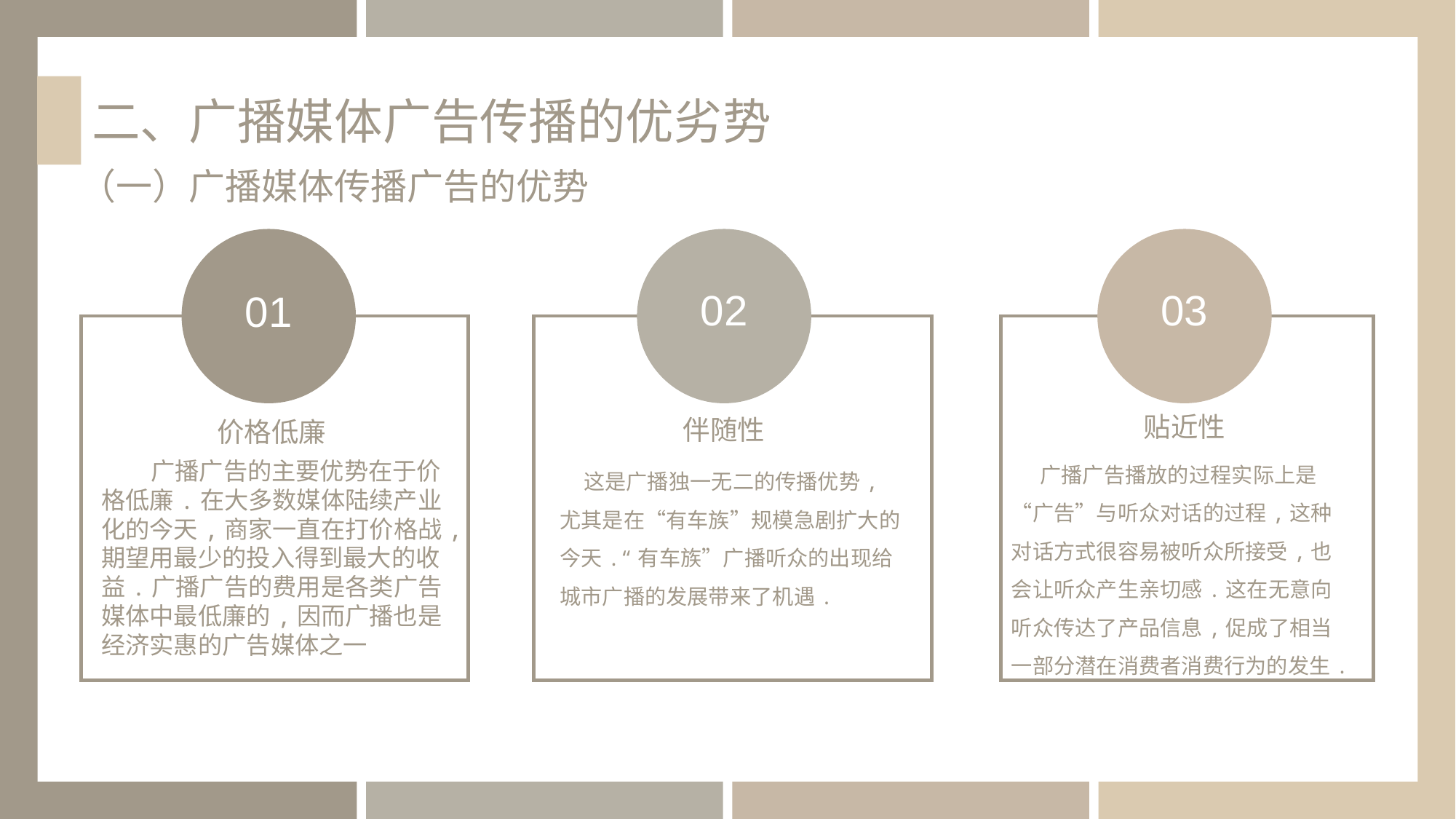

二、广播媒体广告传播的优劣势
（一）广播媒体传播广告的优势

01

 价格低廉
        广播广告的主要优势在于价格低廉.在大多数媒体陆续产业化的今天,商家一直在打价格战,期望用最少的投入得到最大的收益.广播广告的费用是各类广告媒体中最低廉的,因而广播也是经济实惠的广告媒体之一

02

伴随性
    这是广播独一无二的传播优势,尤其是在“有车族”规模急剧扩大的今天.“有车族”广播听众的出现给城市广播的发展带来了机遇.

03

贴近性
     广播广告播放的过程实际上是“广告”与听众对话的过程,这种对话方式很容易被听众所接受,也会让听众产生亲切感.这在无意向听众传达了产品信息,促成了相当一部分潜在消费者消费行为的发生.